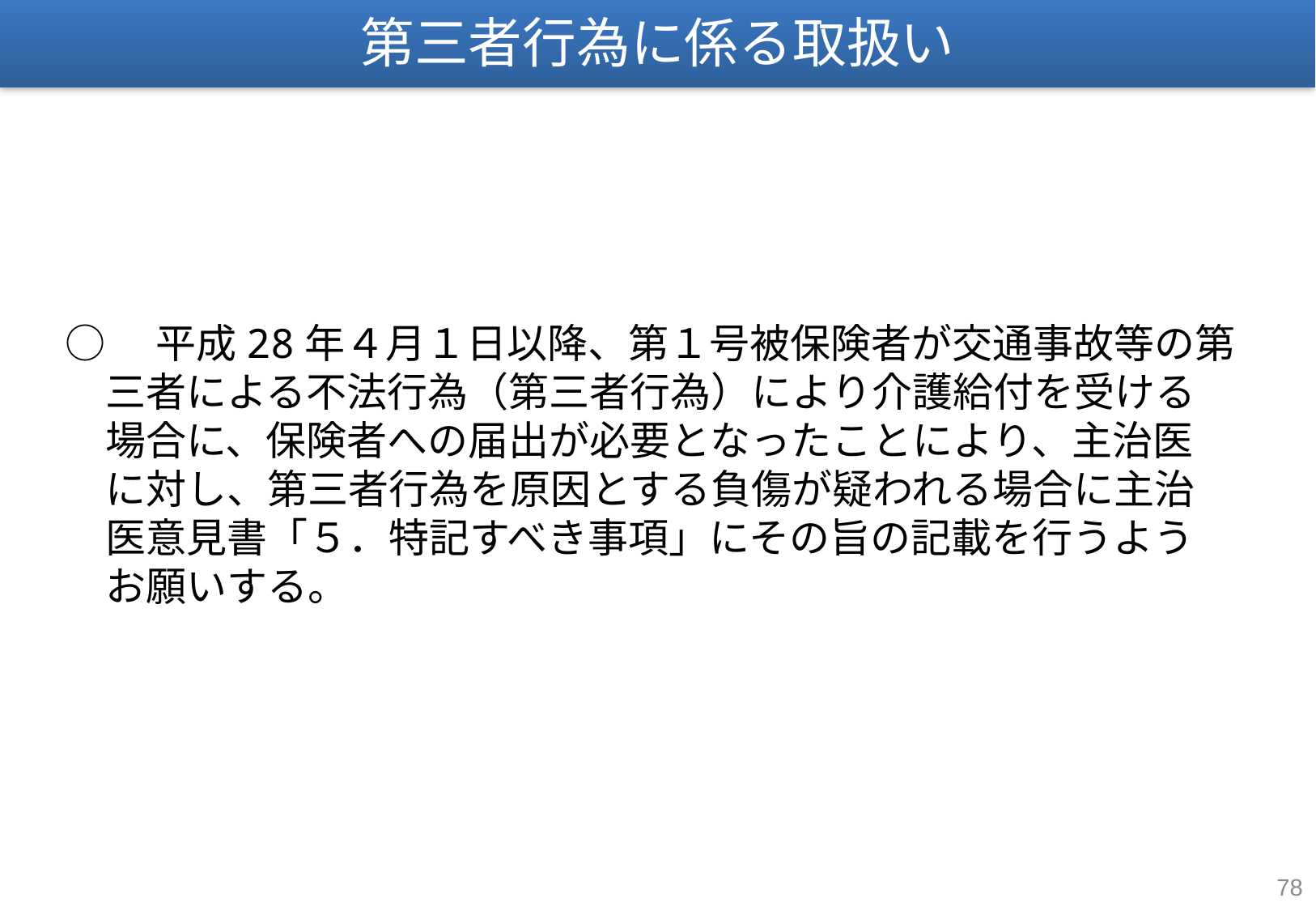

第三者行為に係る取扱い
○　平成28年４月１日以降、第１号被保険者が交通事故等の第
　三者による不法行為（第三者行為）により介護給付を受ける
　場合に、保険者への届出が必要となったことにより、主治医
　に対し、第三者行為を原因とする負傷が疑われる場合に主治
　医意見書「５．特記すべき事項」にその旨の記載を行うよう
　お願いする。
78